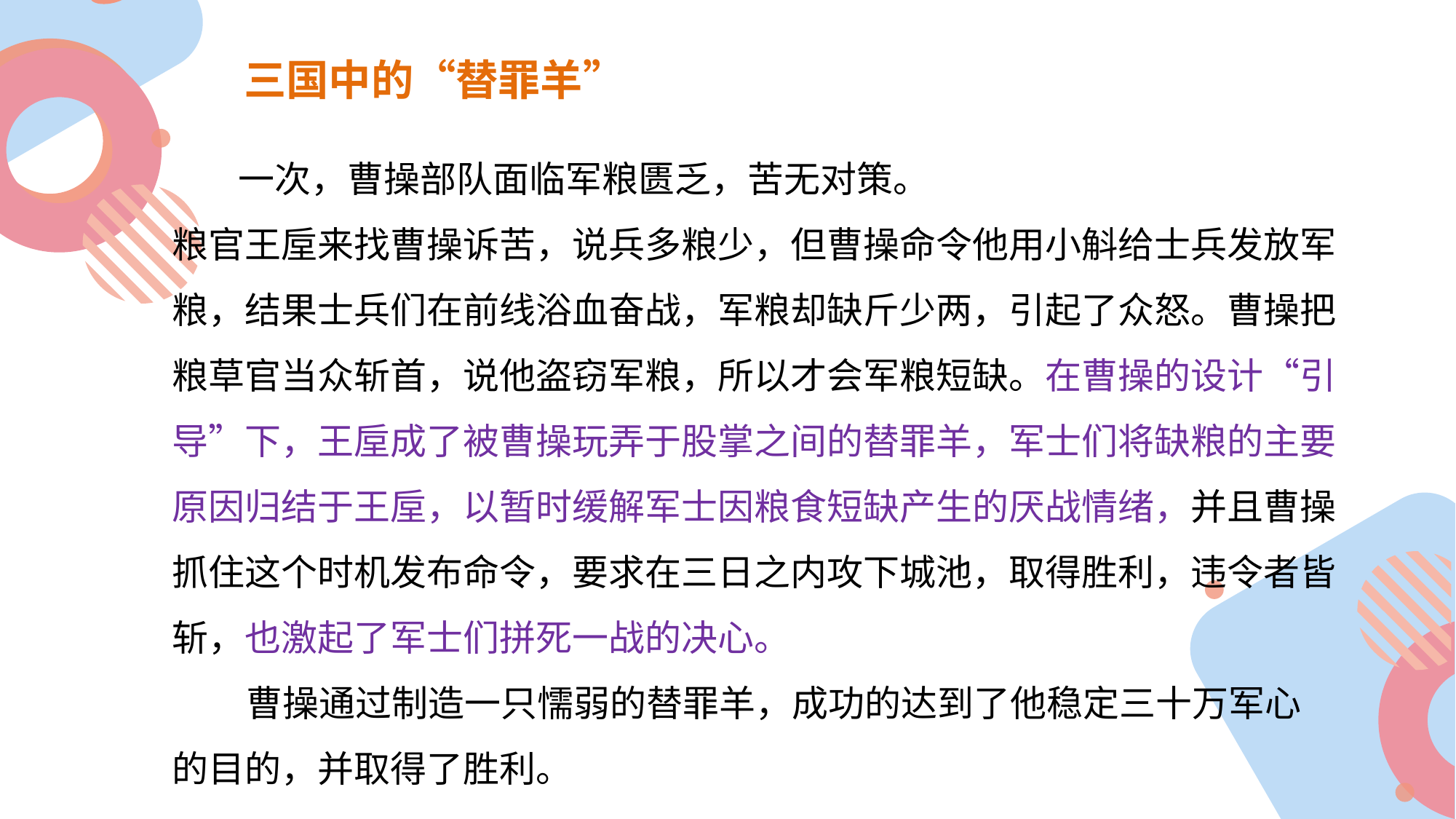

三国中的“替罪羊”
       一次，曹操部队面临军粮匮乏，苦无对策。
粮官王垕来找曹操诉苦，说兵多粮少，但曹操命令他用小斛给士兵发放军粮，结果士兵们在前线浴血奋战，军粮却缺斤少两，引起了众怒。曹操把粮草官当众斩首，说他盗窃军粮，所以才会军粮短缺。在曹操的设计“引导”下，王垕成了被曹操玩弄于股掌之间的替罪羊，军士们将缺粮的主要原因归结于王垕，以暂时缓解军士因粮食短缺产生的厌战情绪，并且曹操抓住这个时机发布命令，要求在三日之内攻下城池，取得胜利，违令者皆斩，也激起了军士们拼死一战的决心。
        曹操通过制造一只懦弱的替罪羊，成功的达到了他稳定三十万军心的目的，并取得了胜利。

标题二

标题一
标题四
标题三